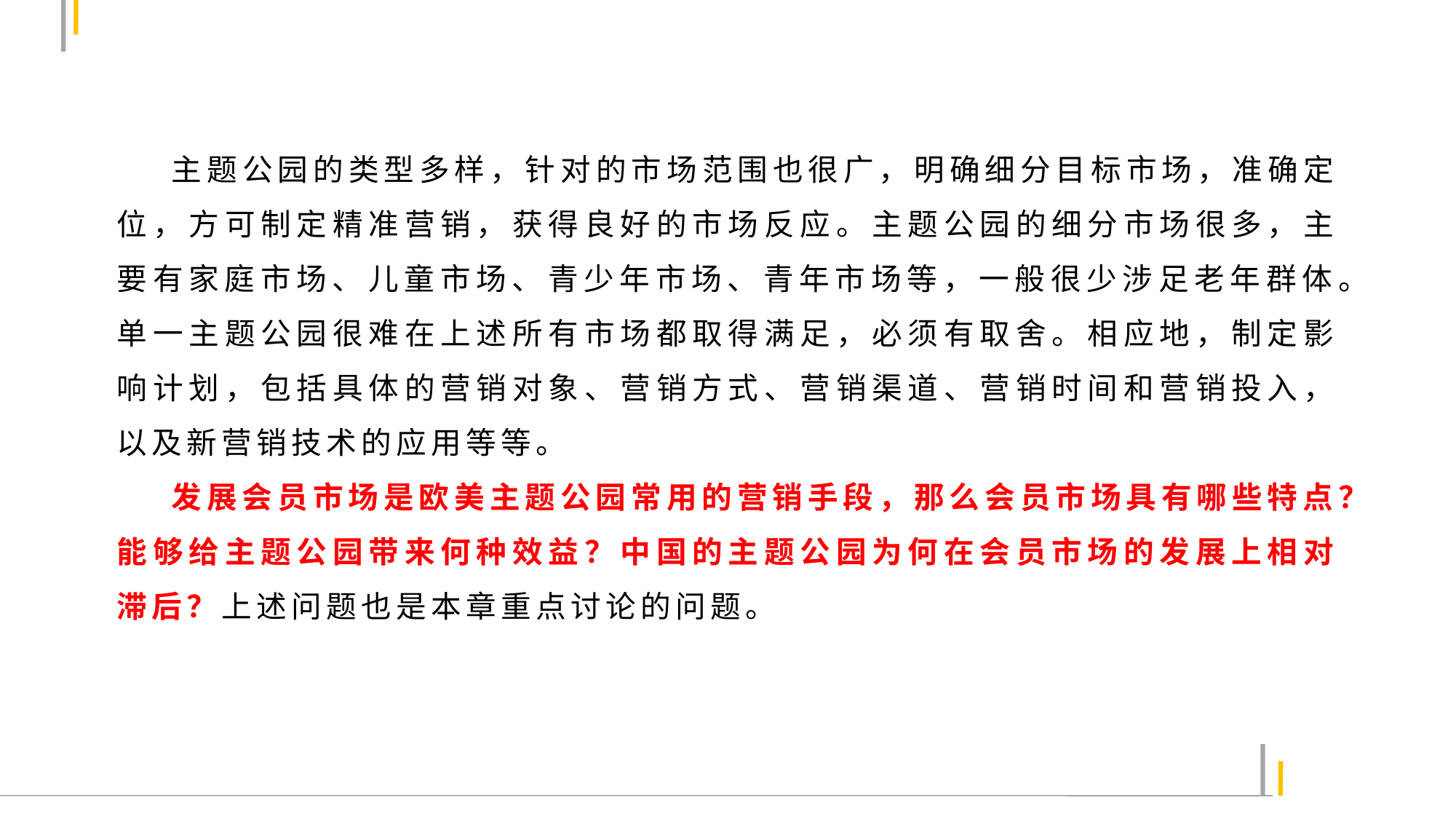

主题公园的类型多样，针对的市场范围也很广，明确细分目标市场，准确定位，方可制定精准营销，获得良好的市场反应。主题公园的细分市场很多，主要有家庭市场、儿童市场、青少年市场、青年市场等，一般很少涉足老年群体。单一主题公园很难在上述所有市场都取得满足，必须有取舍。相应地，制定影响计划，包括具体的营销对象、营销方式、营销渠道、营销时间和营销投入，以及新营销技术的应用等等。
发展会员市场是欧美主题公园常用的营销手段，那么会员市场具有哪些特点？能够给主题公园带来何种效益？中国的主题公园为何在会员市场的发展上相对滞后？上述问题也是本章重点讨论的问题。